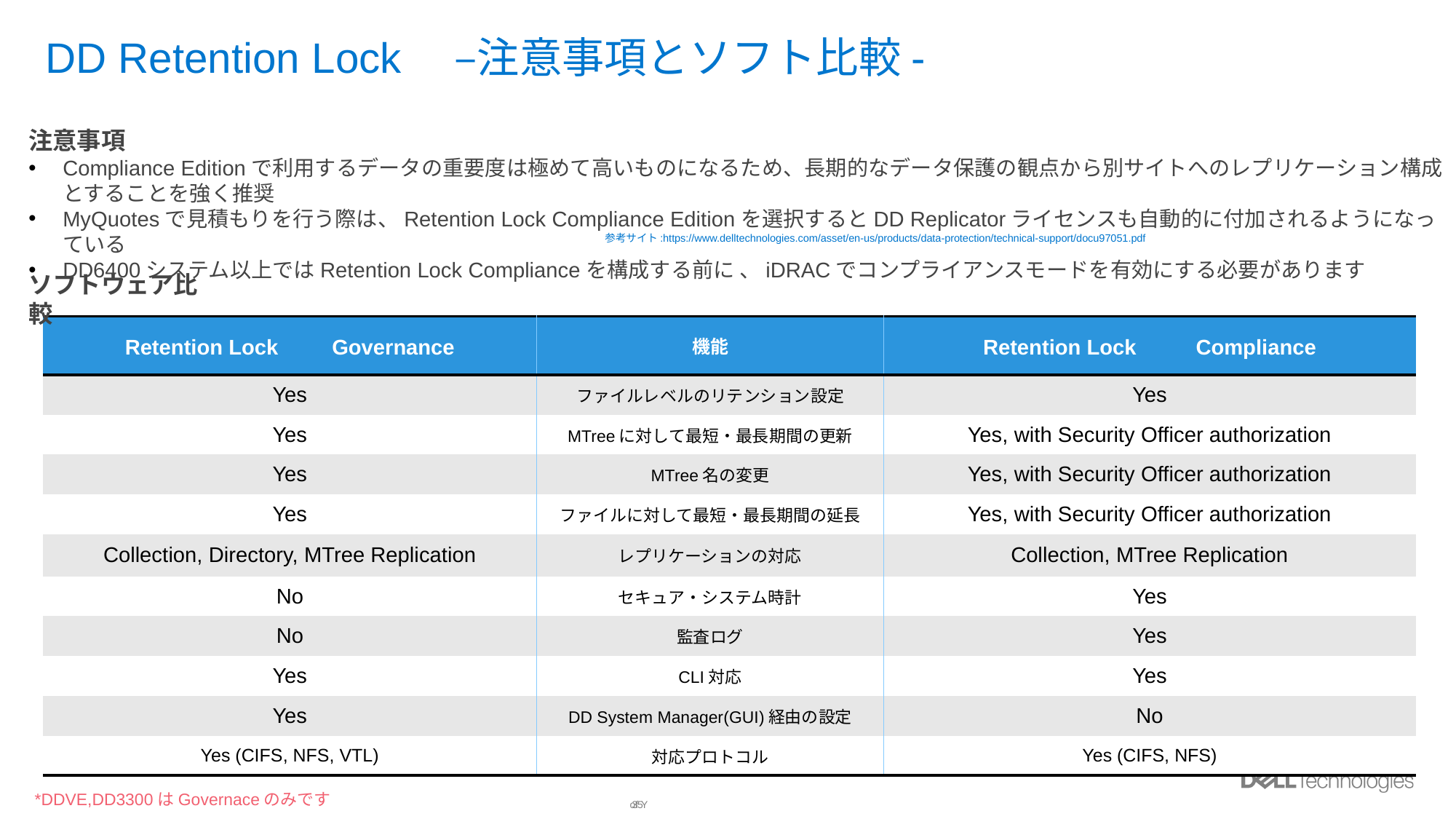

# DD Retention Lock　–注意事項とソフト比較-
注意事項
Compliance Editionで利用するデータの重要度は極めて高いものになるため、長期的なデータ保護の観点から別サイトへのレプリケーション構成とすることを強く推奨
MyQuotesで見積もりを行う際は、Retention Lock Compliance Editionを選択するとDD Replicatorライセンスも自動的に付加されるようになっている
DD6400システム以上ではRetention Lock Complianceを構成する前に 、iDRACでコンプライアンスモードを有効にする必要があります
参考サイト:https://www.delltechnologies.com/asset/en-us/products/data-protection/technical-support/docu97051.pdf
ソフトウェア比較
| Retention Lock　　Governance | 機能 | Retention Lock 　　Compliance |
| --- | --- | --- |
| Yes | ファイルレベルのリテンション設定 | Yes |
| Yes | MTreeに対して最短・最長期間の更新 | Yes, with Security Officer authorization |
| Yes | MTree名の変更 | Yes, with Security Officer authorization |
| Yes | ファイルに対して最短・最長期間の延長 | Yes, with Security Officer authorization |
| Collection, Directory, MTree Replication | レプリケーションの対応 | Collection, MTree Replication |
| No | セキュア・システム時計 | Yes |
| No | 監査ログ | Yes |
| Yes | CLI対応 | Yes |
| Yes | DD System Manager(GUI)経由の設定 | No |
| Yes (CIFS, NFS, VTL) | 対応プロトコル | Yes (CIFS, NFS) |
*DDVE,DD3300はGovernaceのみです